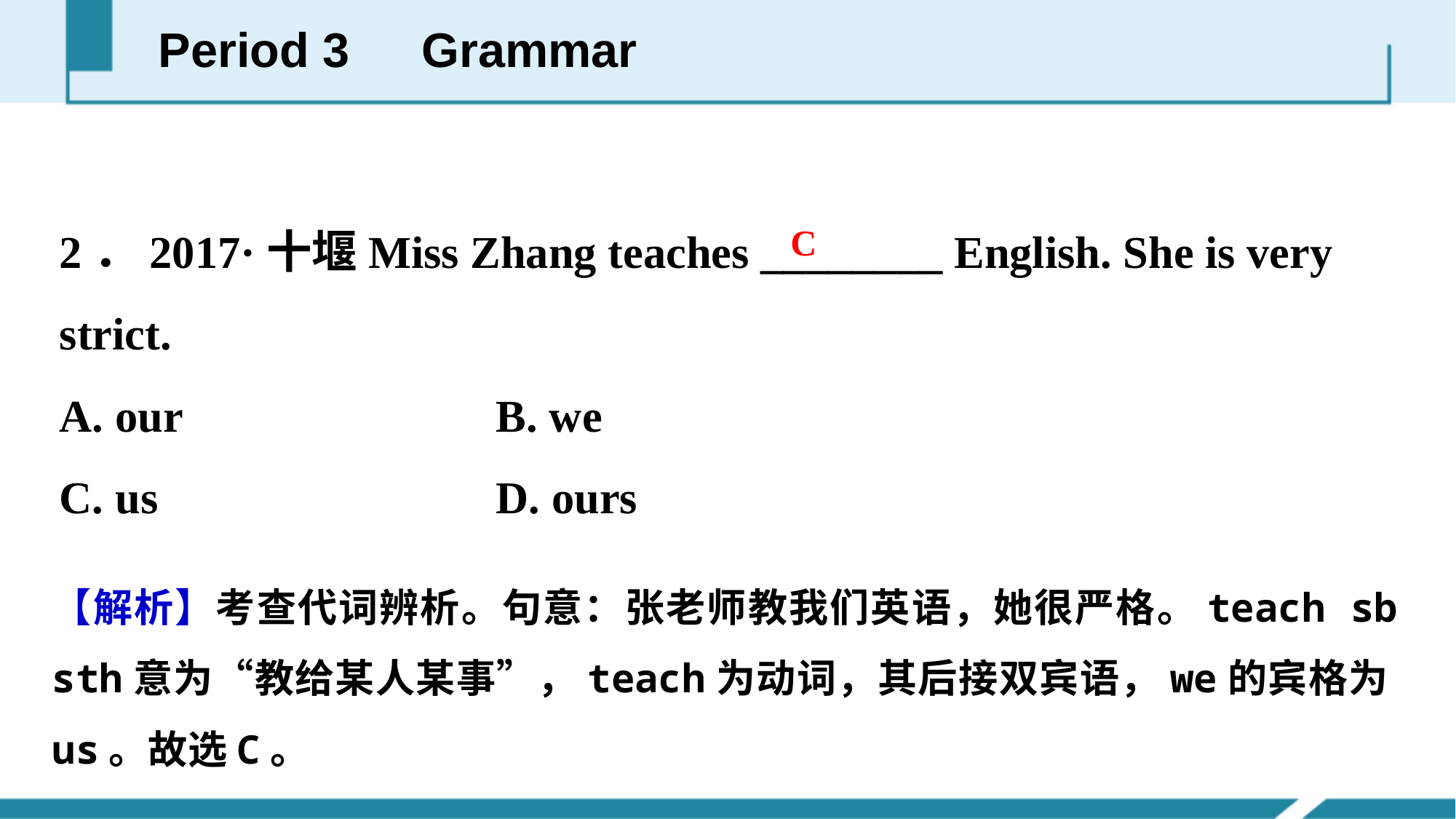

Period 3　Grammar
2．2017·十堰Miss Zhang teaches ________ English. She is very strict.
A. our  			B. we
C. us  			D. ours
C
【解析】考查代词辨析。句意：张老师教我们英语，她很严格。teach sb sth意为“教给某人某事”，teach为动词，其后接双宾语，we的宾格为us。故选C。